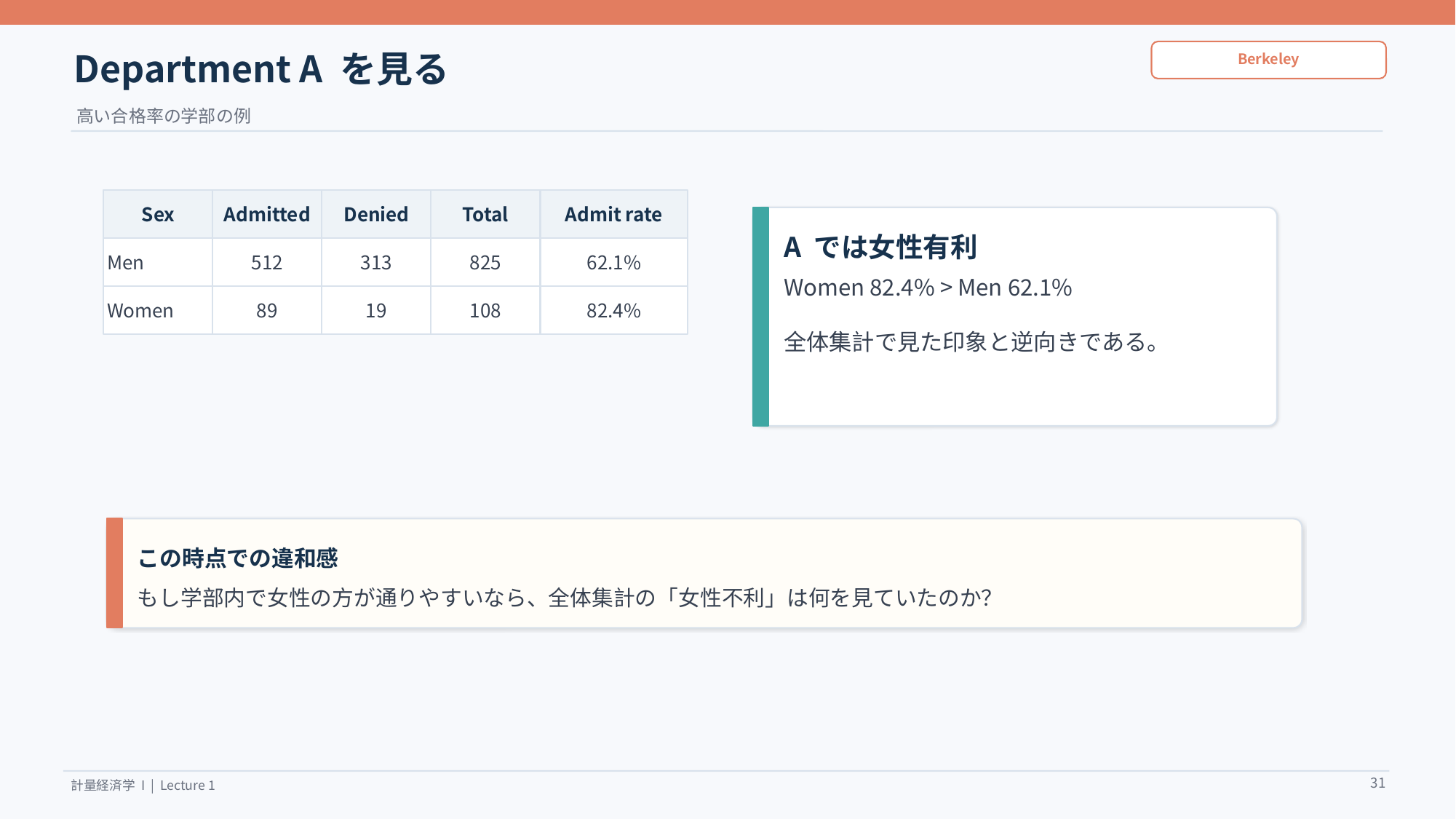

Department A を見る

Berkeley
高い合格率の学部の例

Sex
Admitted
Denied
Total
Admit rate

A では女性有利

Men
512
313
825
62.1%
Women 82.4% > Men 62.1%

全体集計で見た印象と逆向きである。

Women
89
19
108
82.4%

この時点での違和感
もし学部内で女性の方が通りやすいなら、全体集計の「女性不利」は何を見ていたのか？

31
計量経済学 I  |  Lecture 1